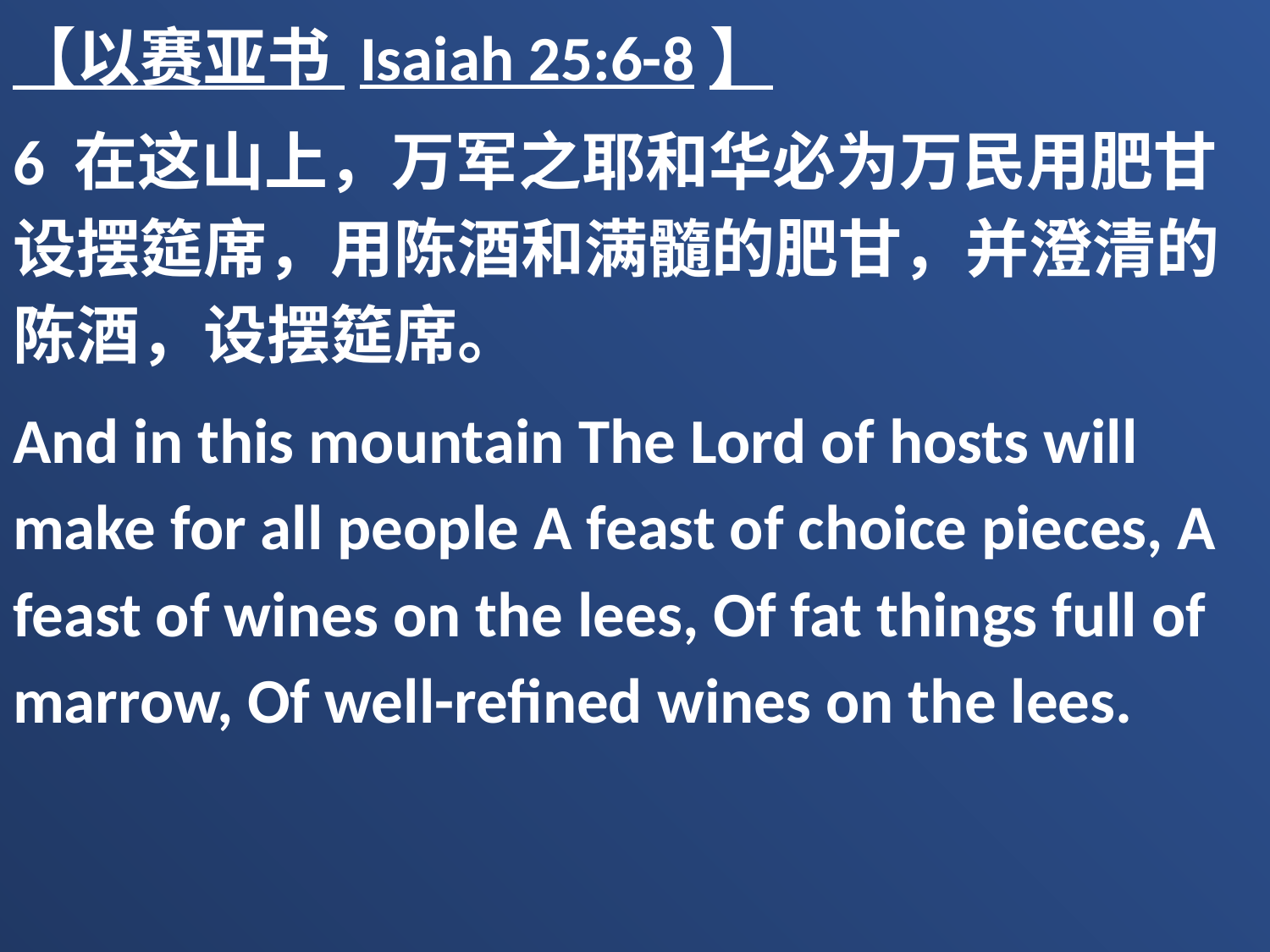

【以赛亚书 Isaiah 25:6-8】
6 在这山上，万军之耶和华必为万民用肥甘设摆筵席，用陈酒和满髓的肥甘，并澄清的陈酒，设摆筵席。
And in this mountain The Lord of hosts will make for all people A feast of choice pieces, A feast of wines on the lees, Of fat things full of marrow, Of well-refined wines on the lees.